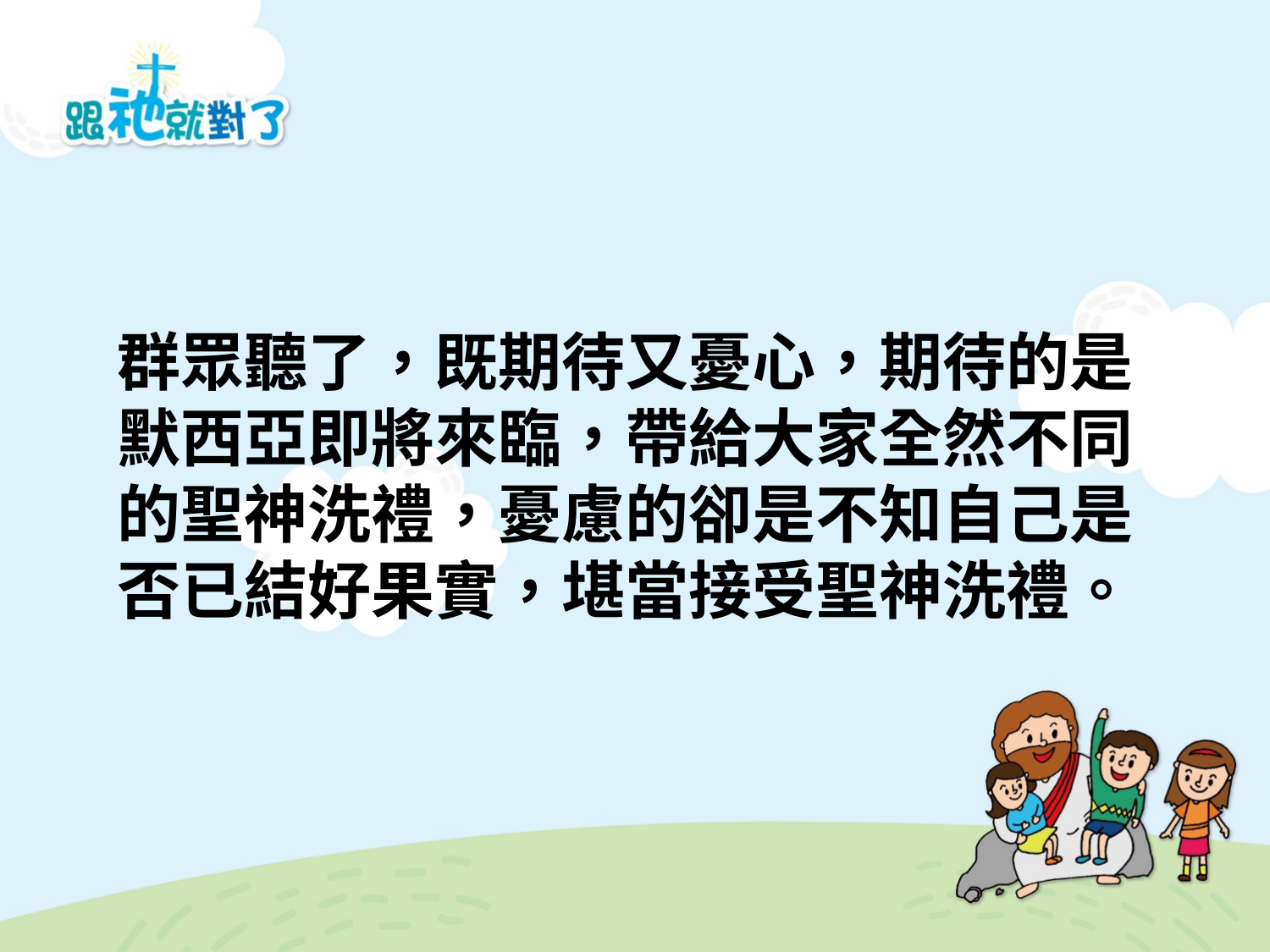

群眾聽了，既期待又憂心，期待的是默西亞即將來臨，帶給大家全然不同的聖神洗禮，憂慮的卻是不知自己是否已結好果實，堪當接受聖神洗禮。